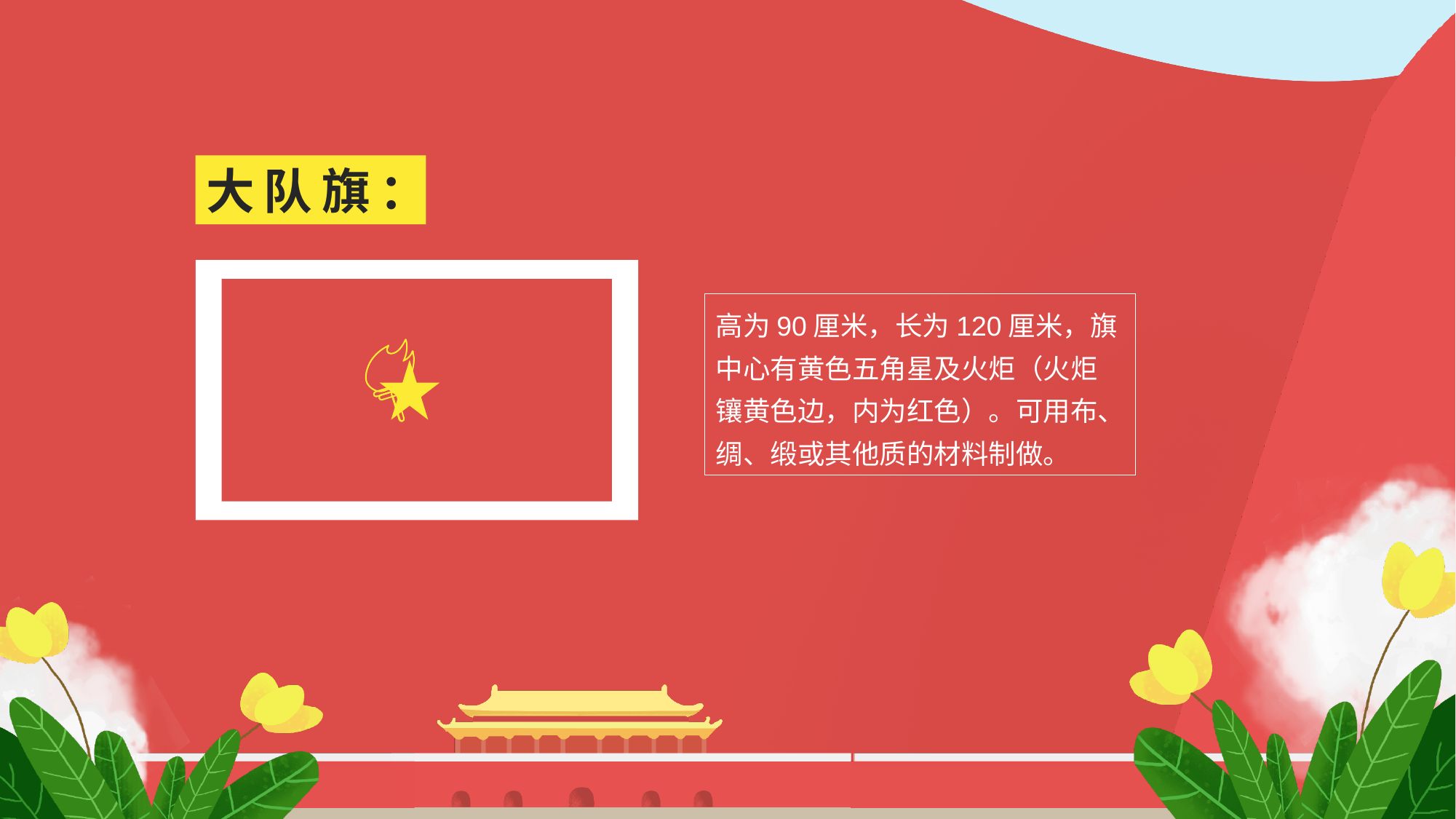

大队旗：

高为90厘米，长为120厘米，旗中心有黄色五角星及火炬（火炬镶黄色边，内为红色）。可用布、绸、缎或其他质的材料制做。